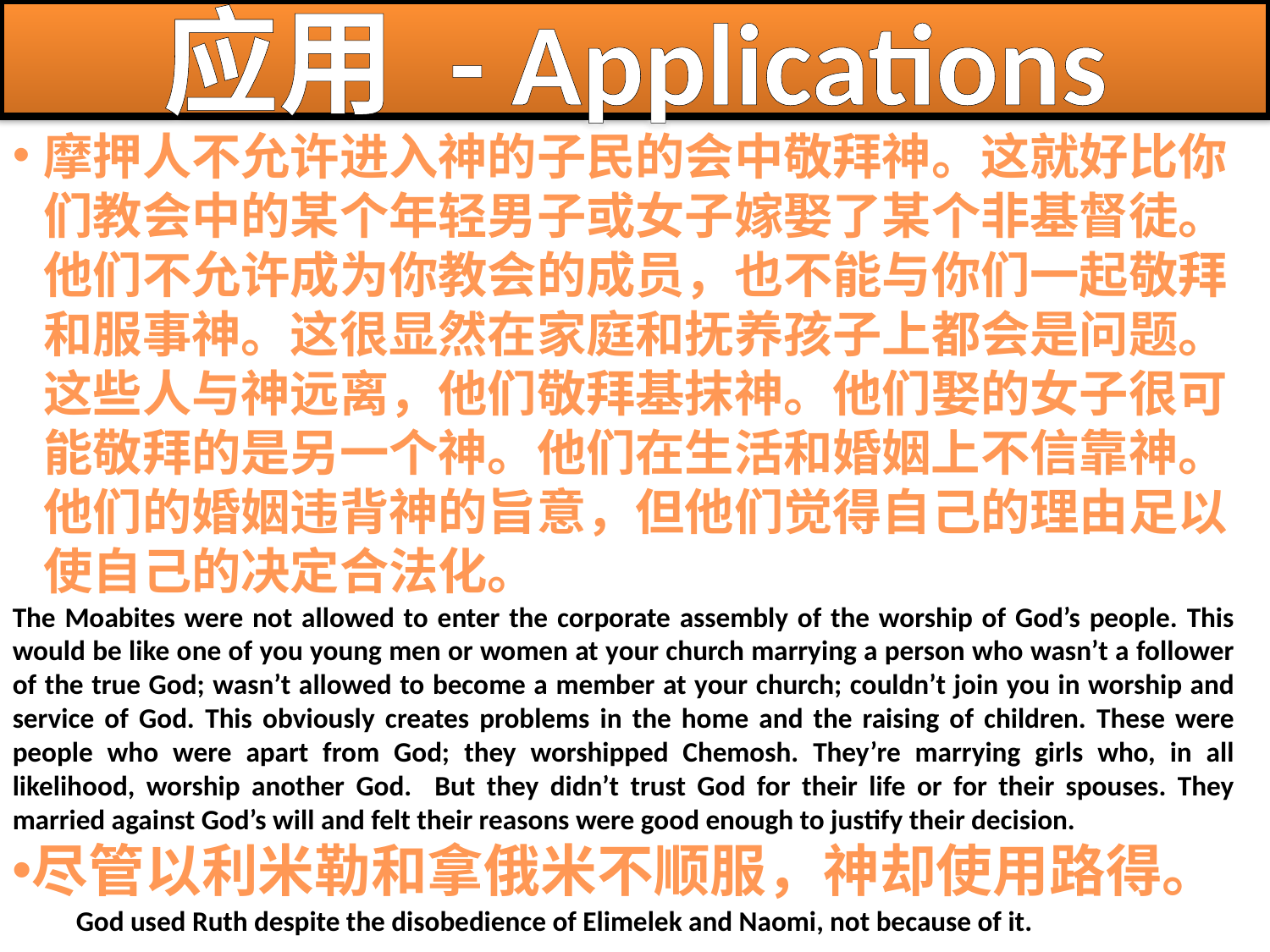

# 应用 - Applications
摩押人不允许进入神的子民的会中敬拜神。这就好比你们教会中的某个年轻男子或女子嫁娶了某个非基督徒。他们不允许成为你教会的成员，也不能与你们一起敬拜和服事神。这很显然在家庭和抚养孩子上都会是问题。这些人与神远离，他们敬拜基抹神。他们娶的女子很可能敬拜的是另一个神。他们在生活和婚姻上不信靠神。他们的婚姻违背神的旨意，但他们觉得自己的理由足以使自己的决定合法化。
The Moabites were not allowed to enter the corporate assembly of the worship of God’s people. This would be like one of you young men or women at your church marrying a person who wasn’t a follower of the true God; wasn’t allowed to become a member at your church; couldn’t join you in worship and service of God. This obviously creates problems in the home and the raising of children. These were people who were apart from God; they worshipped Chemosh. They’re marrying girls who, in all likelihood, worship another God.  But they didn’t trust God for their life or for their spouses. They married against God’s will and felt their reasons were good enough to justify their decision.
尽管以利米勒和拿俄米不顺服，神却使用路得。
God used Ruth despite the disobedience of Elimelek and Naomi, not because of it.